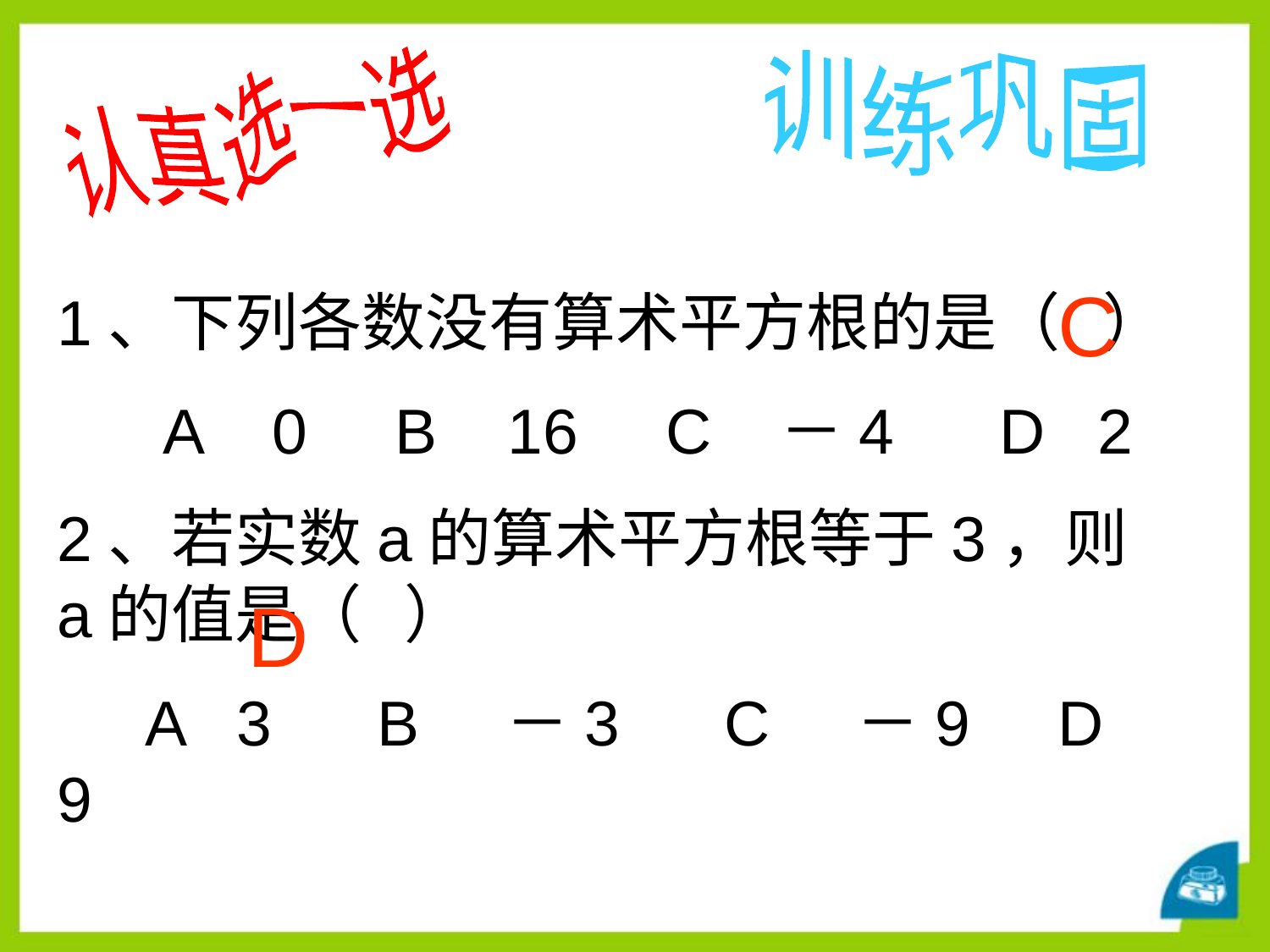

训练巩固
认真选一选
C
1、下列各数没有算术平方根的是（   ）
      A    0     B    16     C   －4      D   2
2、若实数a的算术平方根等于3，则a的值是（   ）
     A   3      B    －3      C    －9     D   9
D